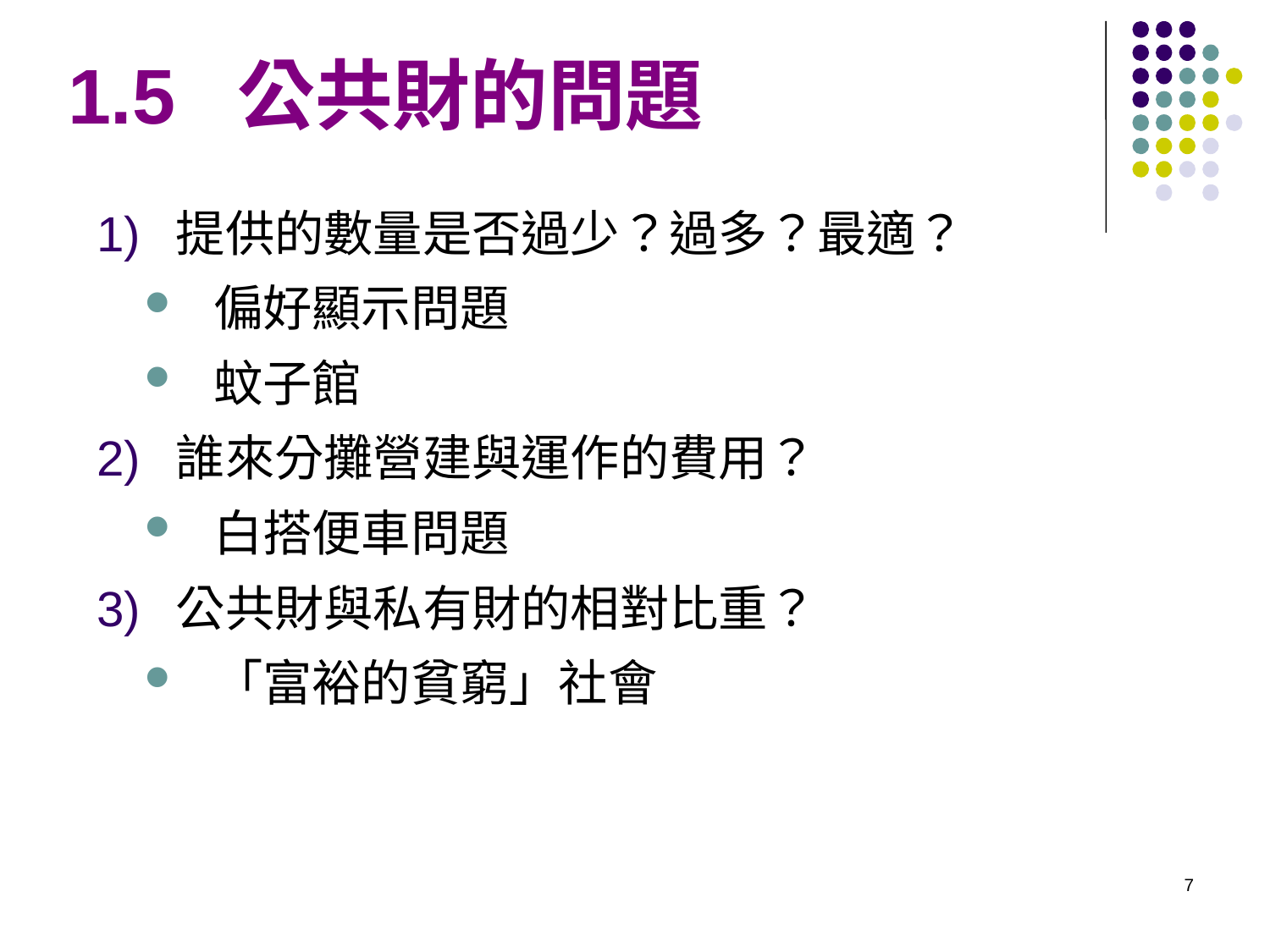

# 1.5  公共財的問題
提供的數量是否過少？過多？最適？
偏好顯示問題
蚊子館
誰來分攤營建與運作的費用？
白搭便車問題
公共財與私有財的相對比重？
「富裕的貧窮」社會
7